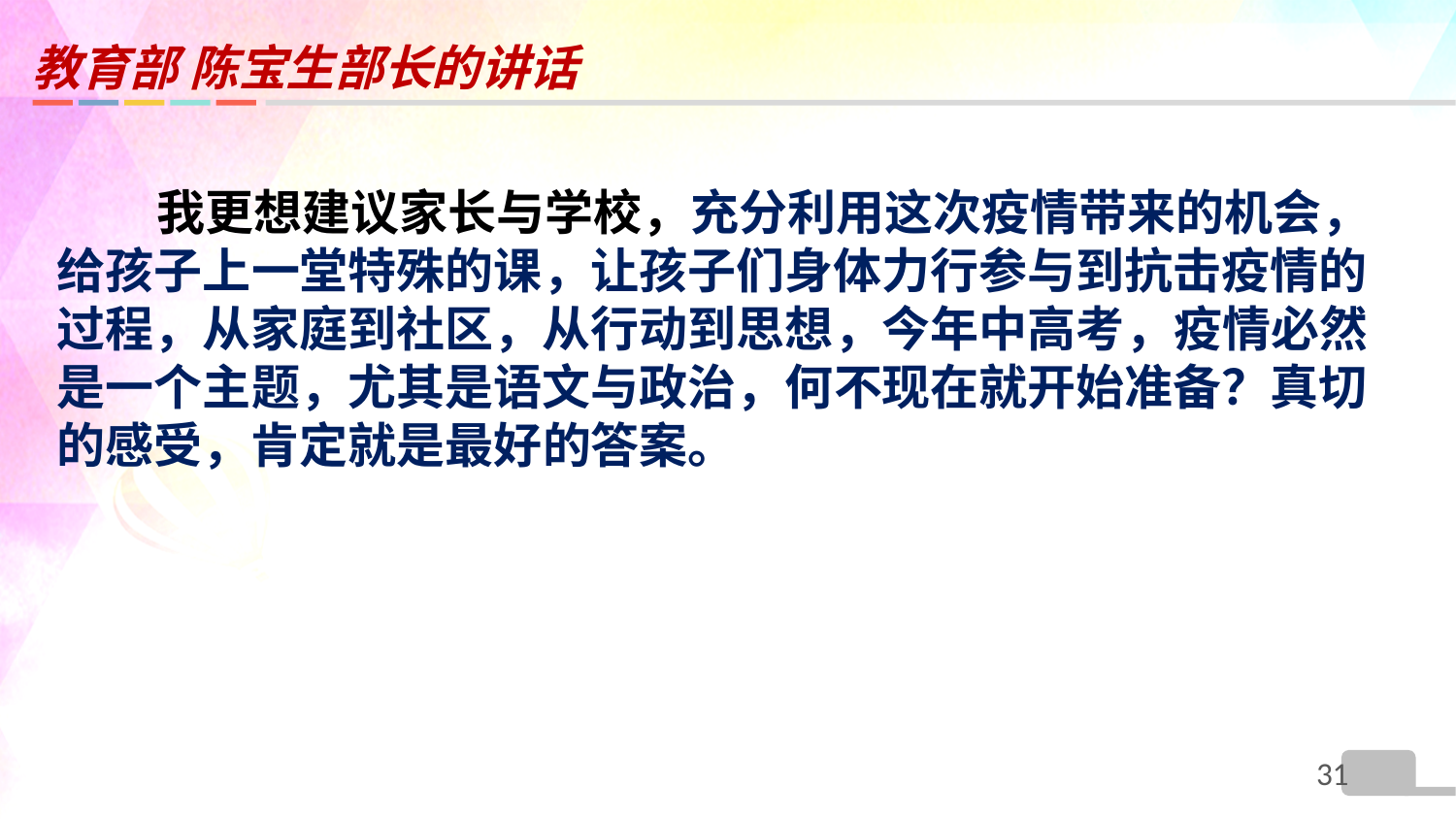

# 教育部 陈宝生部长的讲话

        我更想建议家长与学校，充分利用这次疫情带来的机会，给孩子上一堂特殊的课，让孩子们身体力行参与到抗击疫情的过程，从家庭到社区，从行动到思想，今年中高考，疫情必然是一个主题，尤其是语文与政治，何不现在就开始准备？真切的感受，肯定就是最好的答案。